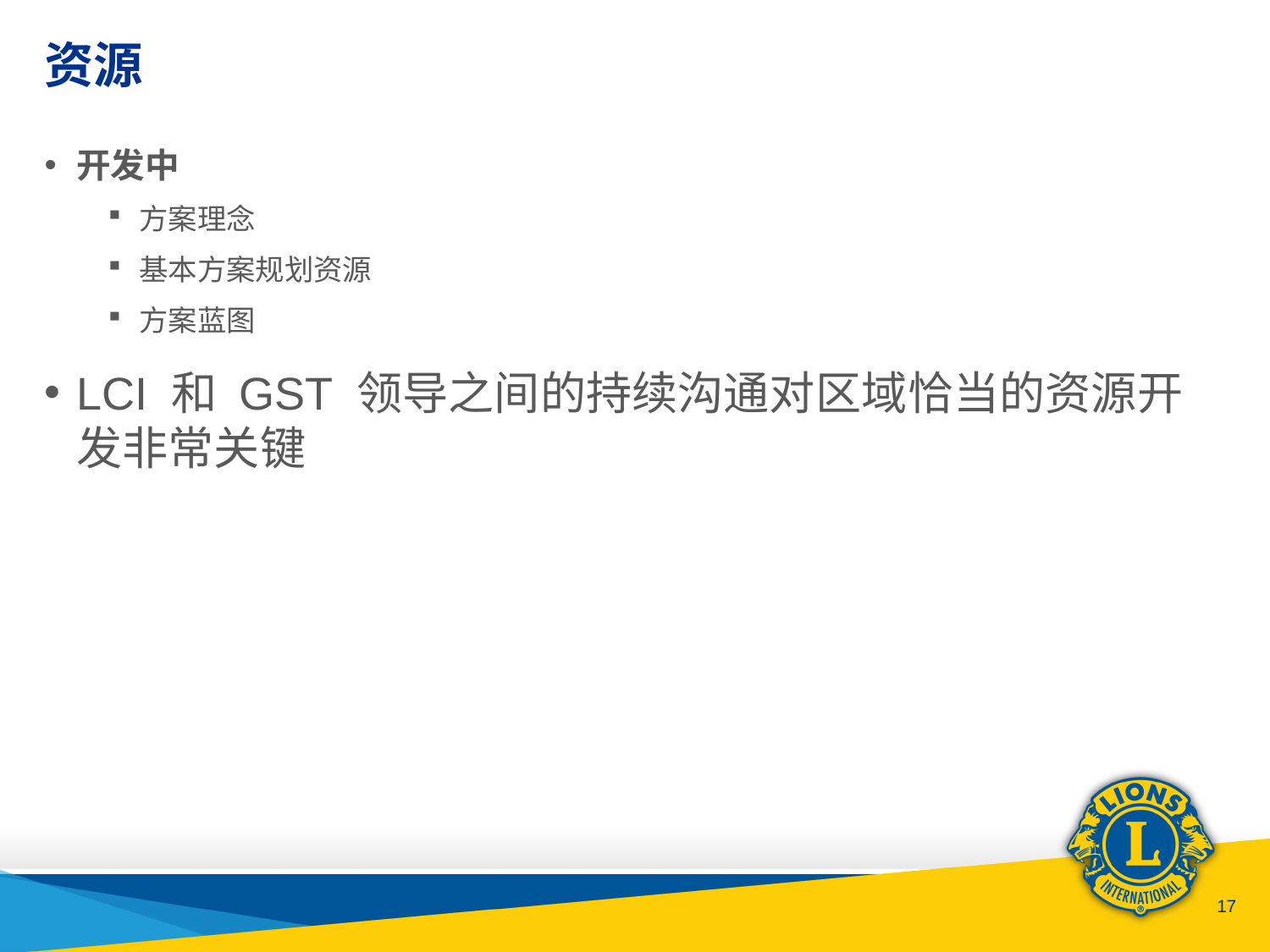

# 资源
开发中
方案理念
基本方案规划资源
方案蓝图
LCI 和 GST 领导之间的持续沟通对区域恰当的资源开发非常关键